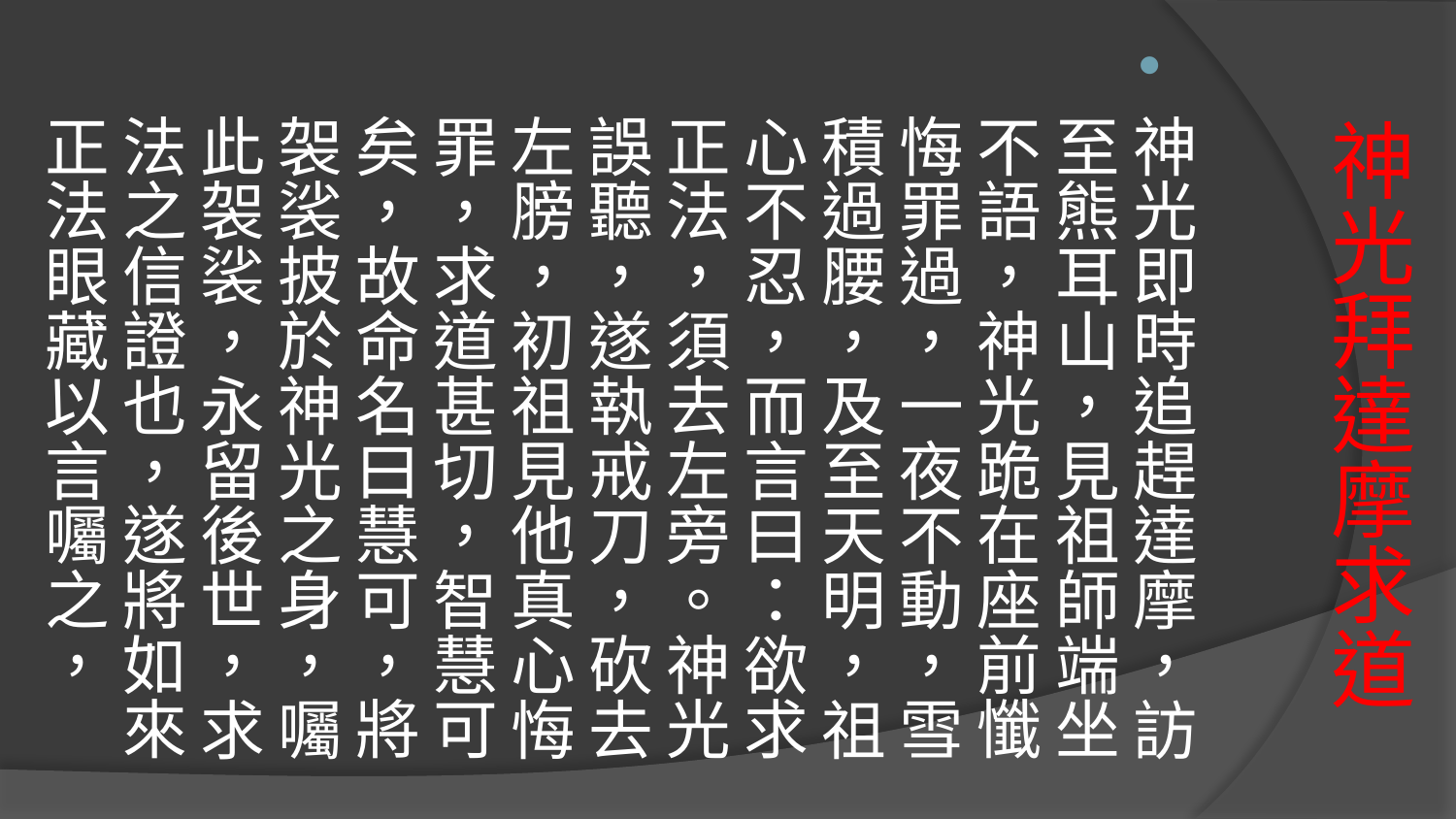

神光即時追趕達摩，訪至熊耳山，見祖師端坐不語，神光跪在座前懺悔罪過，一夜不動，雪積過腰，及至天明，祖心不忍，而言曰：欲求正法，須去左旁。神光誤聽，遂執戒刀，砍去左膀，初祖見他真心悔罪，求道甚切，智慧可矣，故命名曰慧可，將袈裟披於神光之身，囑此袈裟，永留後世，求法之信證也，遂將如來正法眼藏以言囑之，
# 神光拜達摩求道